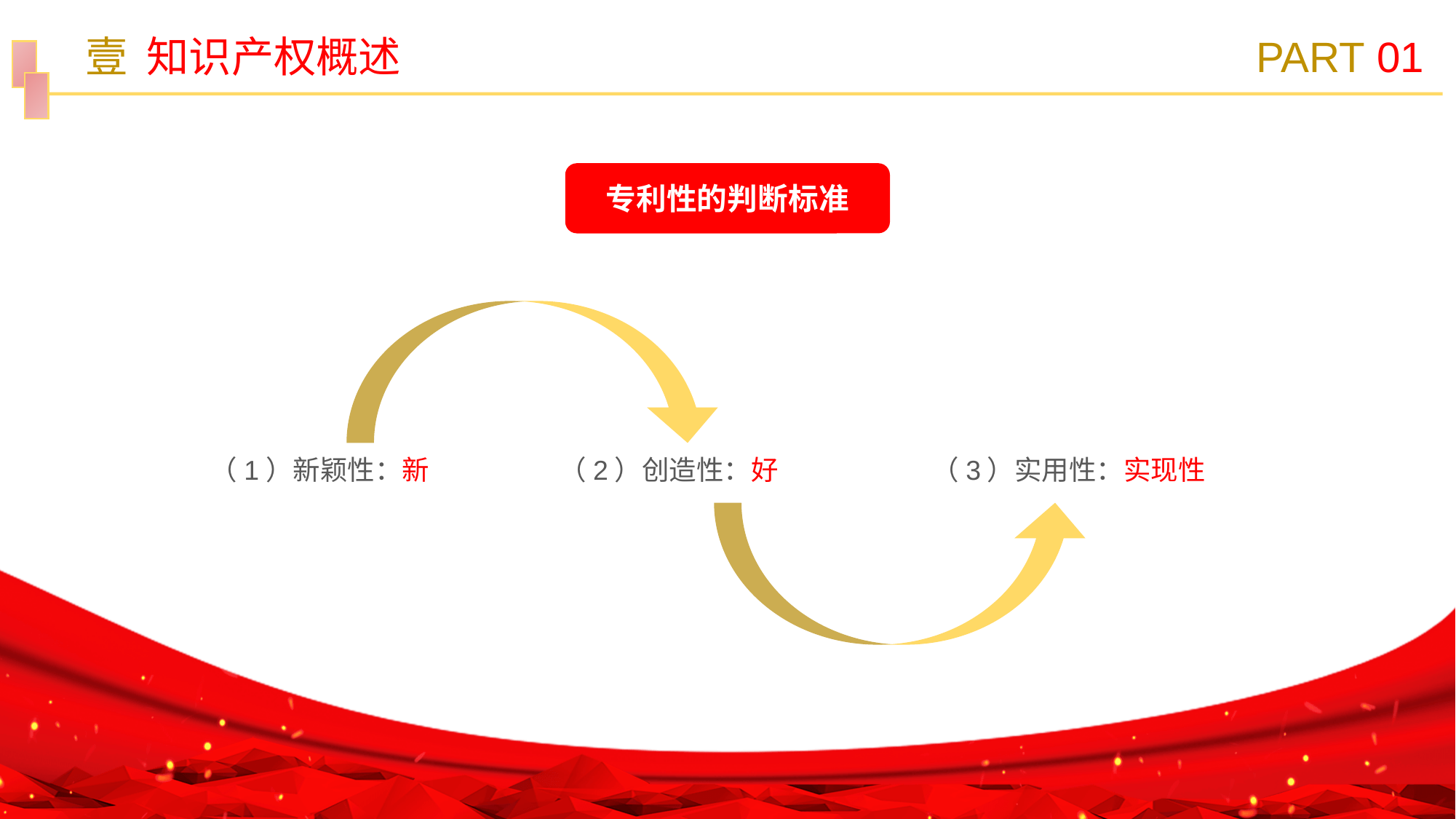

壹  知识产权概述
PART 01

专利性的判断标准

（1）新颖性：新
（2）创造性：好
  （3）实用性：实现性